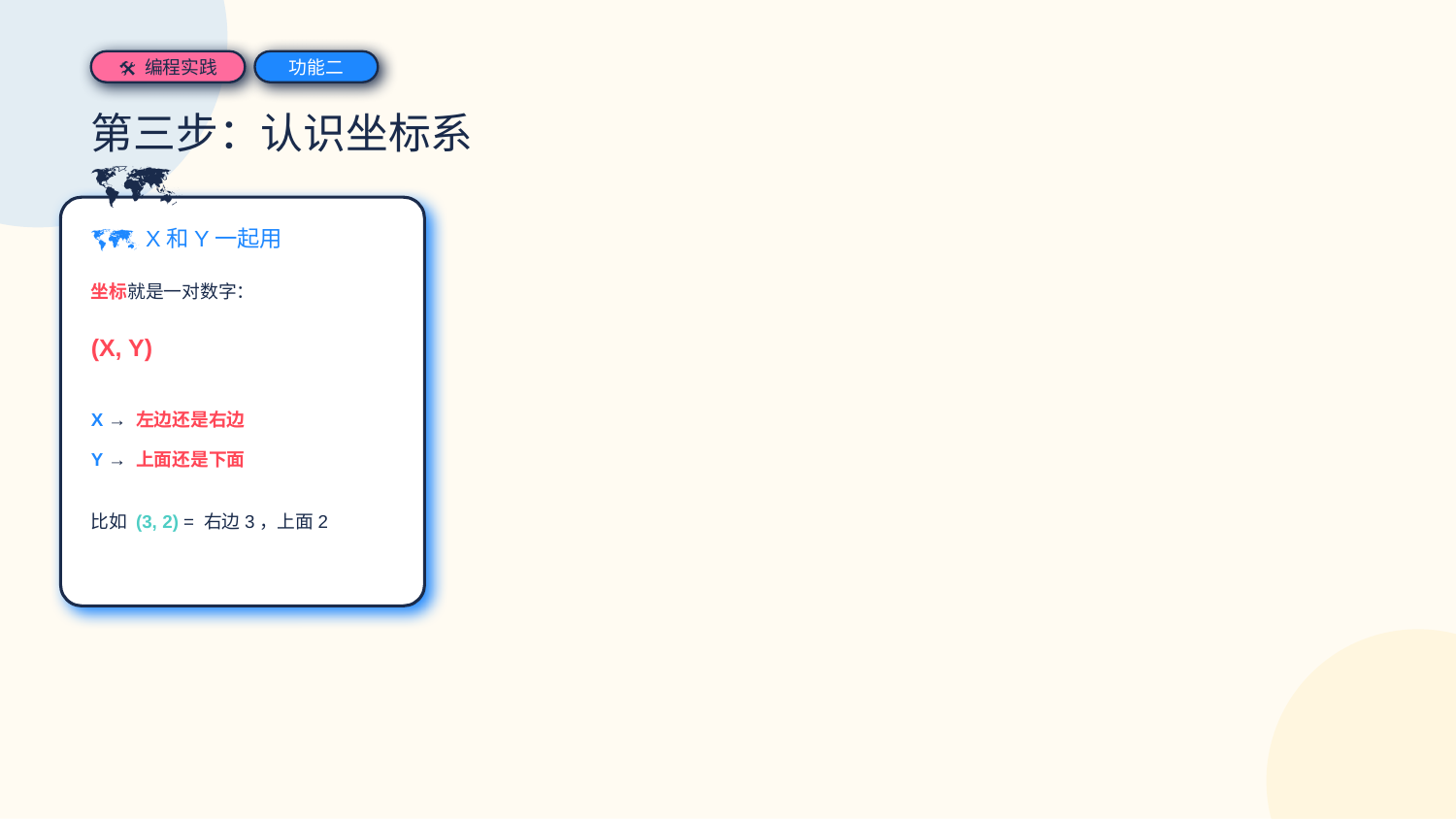

🛠 编程实践
功能二
第三步：认识坐标系 🗺️

🗺️ X和Y一起用
坐标就是一对数字：
(X, Y)

X → 左边还是右边
Y → 上面还是下面

比如 (3, 2) = 右边3，上面2